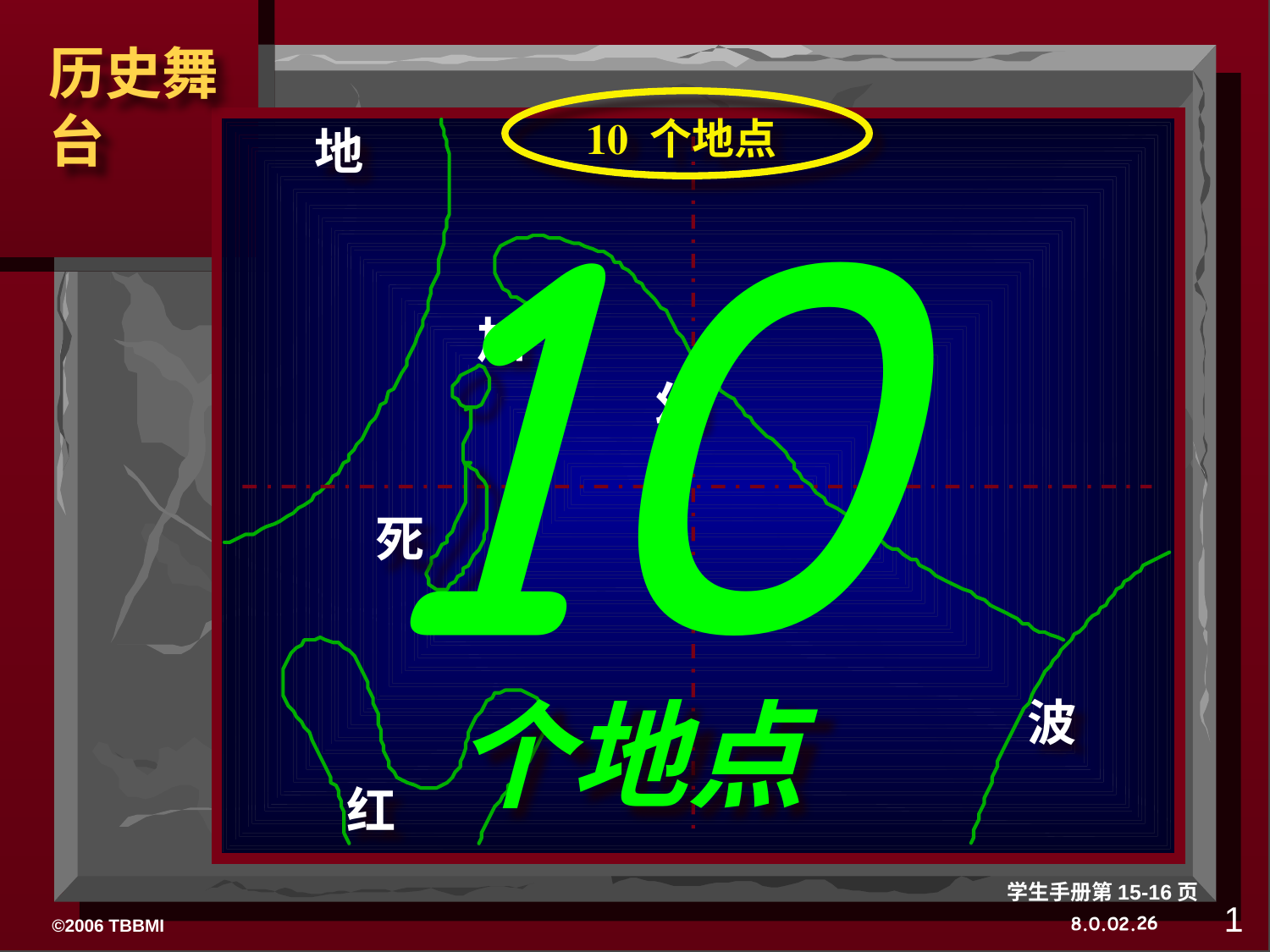

10 个地点
 地

10
个地点

加

幼

死

波
红
学生手册第15-16页
1
26